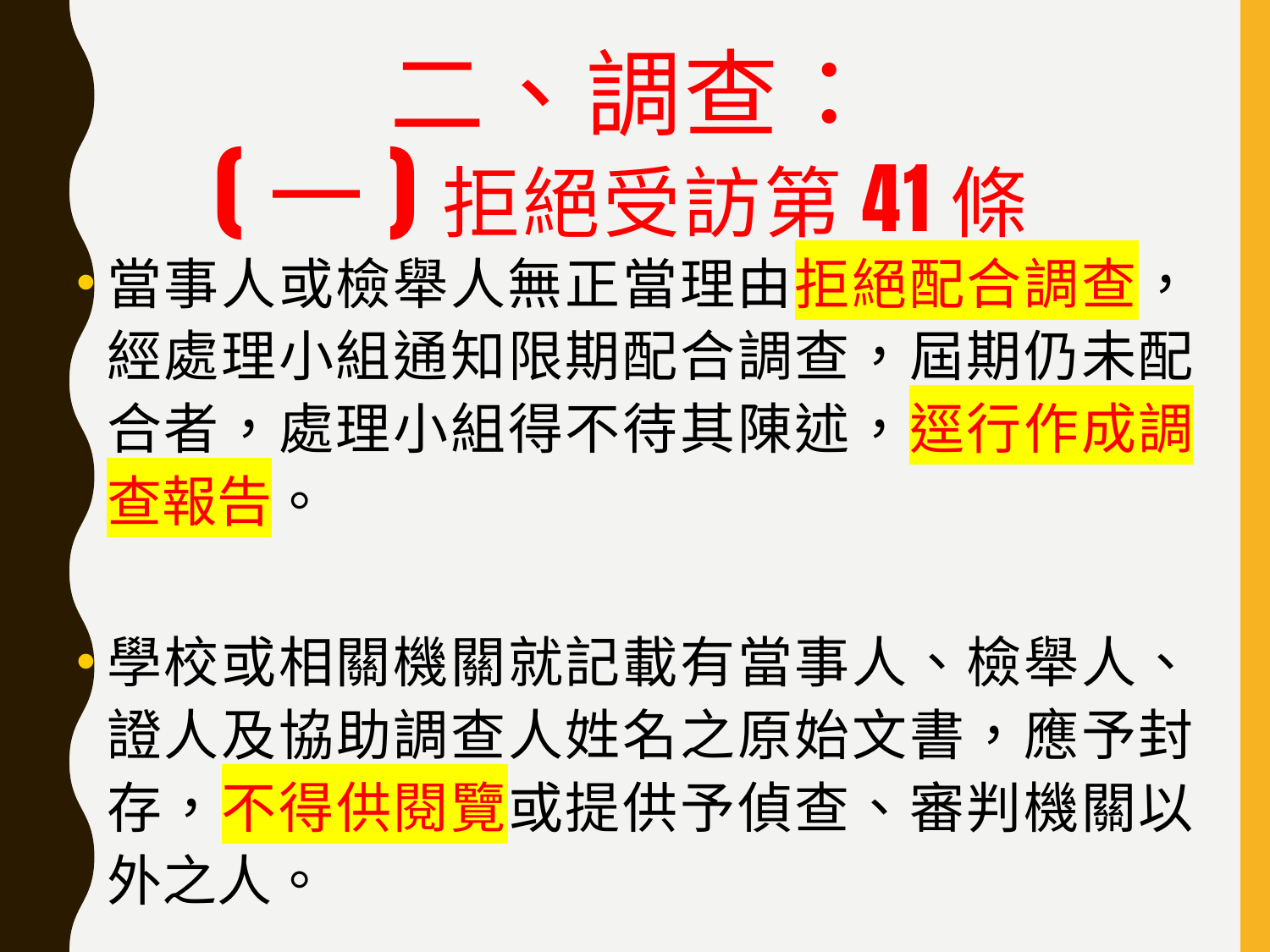

# 二、調查： (一)拒絕受訪第41條
當事人或檢舉人無正當理由拒絕配合調查，經處理小組通知限期配合調查，屆期仍未配合者，處理小組得不待其陳述，逕行作成調查報告。

學校或相關機關就記載有當事人、檢舉人、證人及協助調查人姓名之原始文書，應予封存，不得供閱覽或提供予偵查、審判機關以外之人。